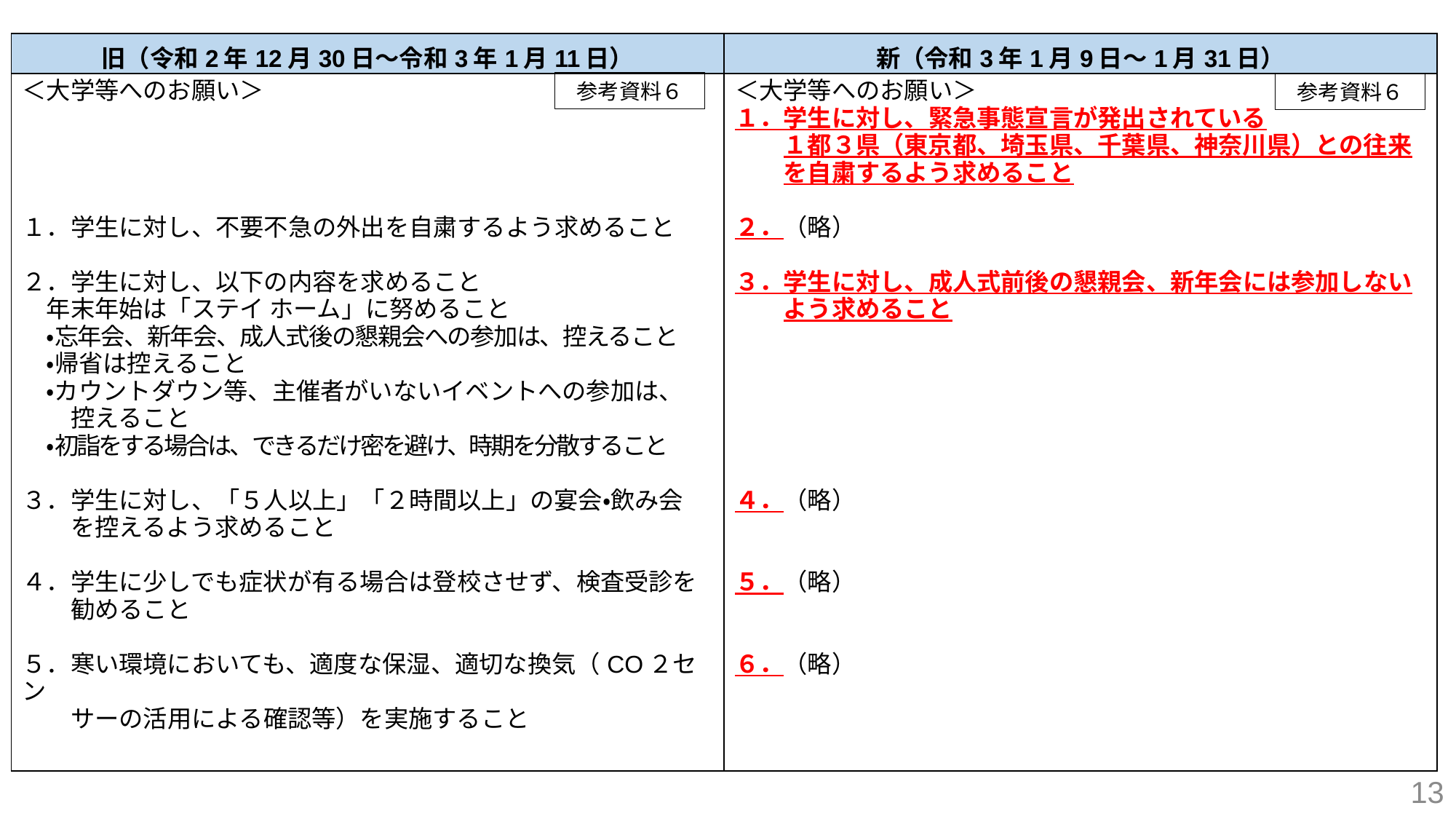

| 旧（令和2年12月30日～令和3年1月11日） | 新（令和3年1月9日～1月31日） |
| --- | --- |
| ＜大学等へのお願い＞　 　　　 １．学生に対し、不要不急の外出を自粛するよう求めること ２．学生に対し、以下の内容を求めること 　年末年始は「ステイ ホーム」に努めること 　・忘年会、新年会、成人式後の懇親会への参加は、控えること 　・帰省は控えること 　・カウントダウン等、主催者がいないイベントへの参加は、 　　控えること 　・初詣をする場合は、できるだけ密を避け、時期を分散すること ３．学生に対し、「５人以上」「２時間以上」の宴会・飲み会 　　を控えるよう求めること ４．学生に少しでも症状が有る場合は登校させず、検査受診を 　　勧めること ５．寒い環境においても、適度な保湿、適切な換気（CO２セン 　　サーの活用による確認等）を実施すること | ＜大学等へのお願い＞　　　　 １．学生に対し、緊急事態宣言が発出されている 　　１都３県（東京都、埼玉県、千葉県、神奈川県）との往来 　　を自粛するよう求めること ２．（略） ３．学生に対し、成人式前後の懇親会、新年会には参加しない 　　よう求めること ４．（略） ５．（略） ６．（略） |

参考資料６
参考資料６

13